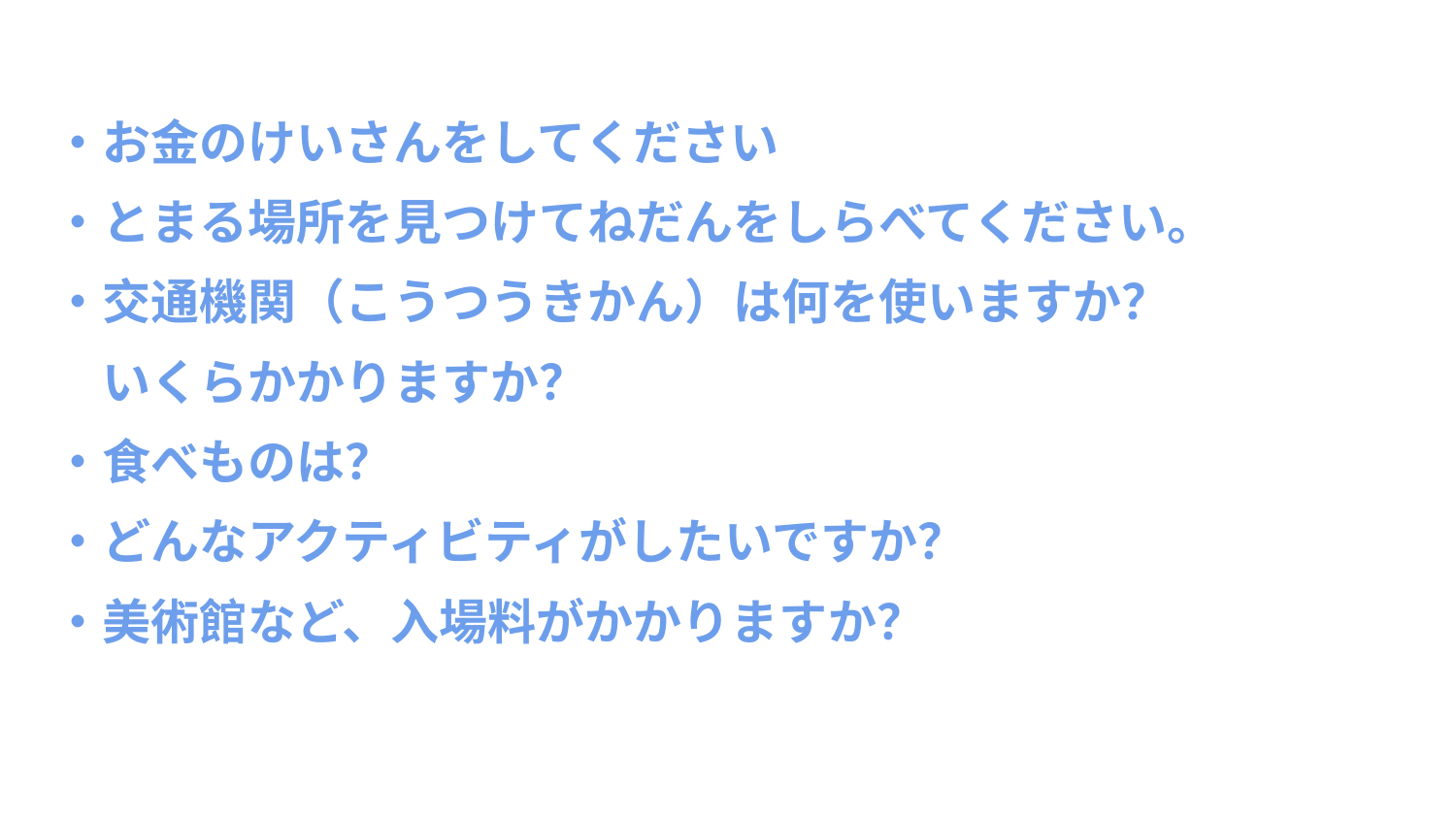

・お金のけいさんをしてください
・とまる場所を見つけてねだんをしらべてください。
・交通機関（こうつうきかん）は何を使いますか？
　いくらかかりますか？
・食べものは？
・どんなアクティビティがしたいですか？
・美術館など、入場料がかかりますか？